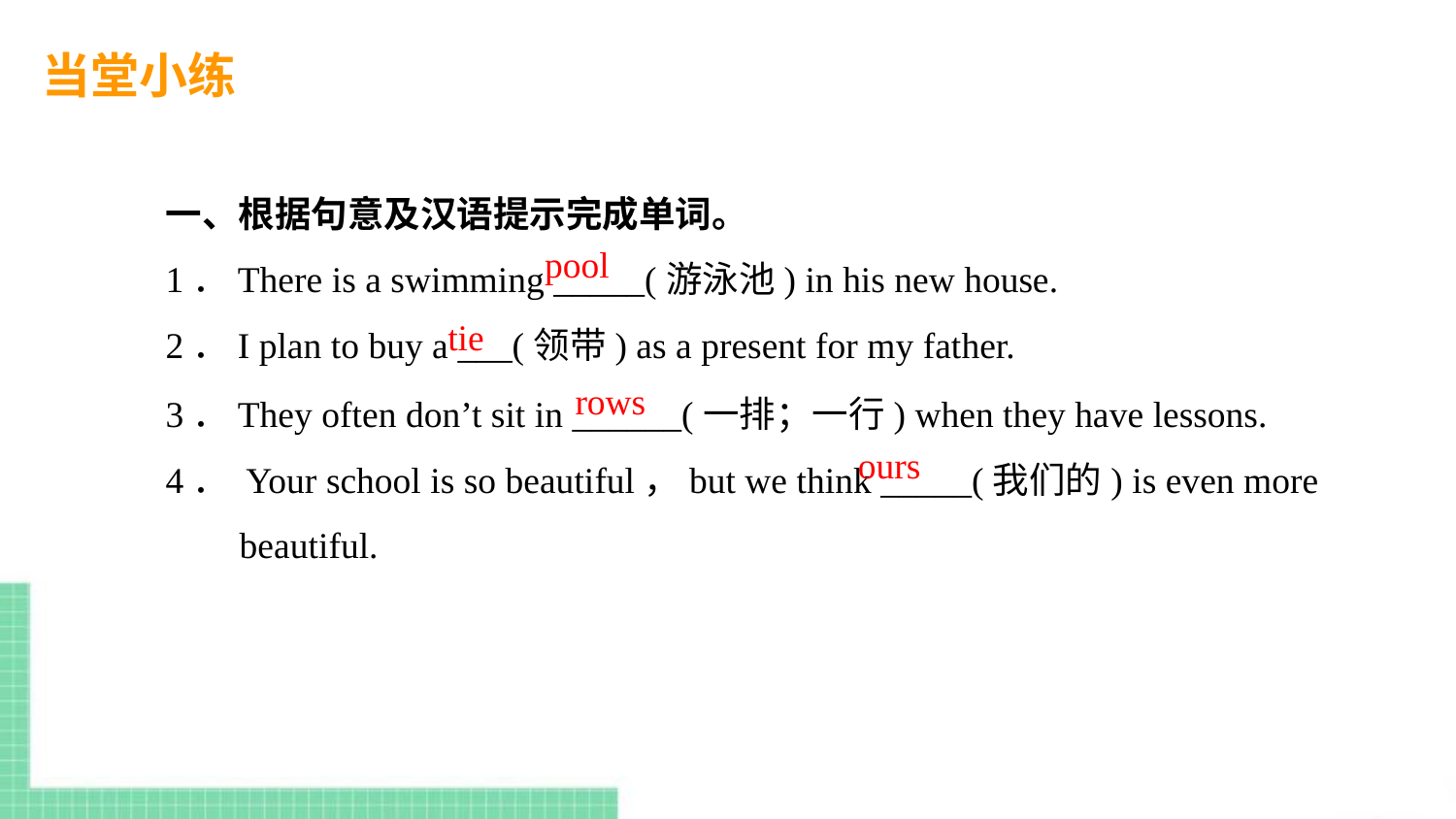

当堂小练
一、根据句意及汉语提示完成单词。
1．There is a swimming _____(游泳池) in his new house.
2．I plan to buy a ___(领带) as a present for my father.
pool
tie
3．They often don’t sit in ______(一排；一行) when they have lessons.
4． Your school is so beautiful，but we think _____(我们的) is even more
        beautiful.
rows
ours